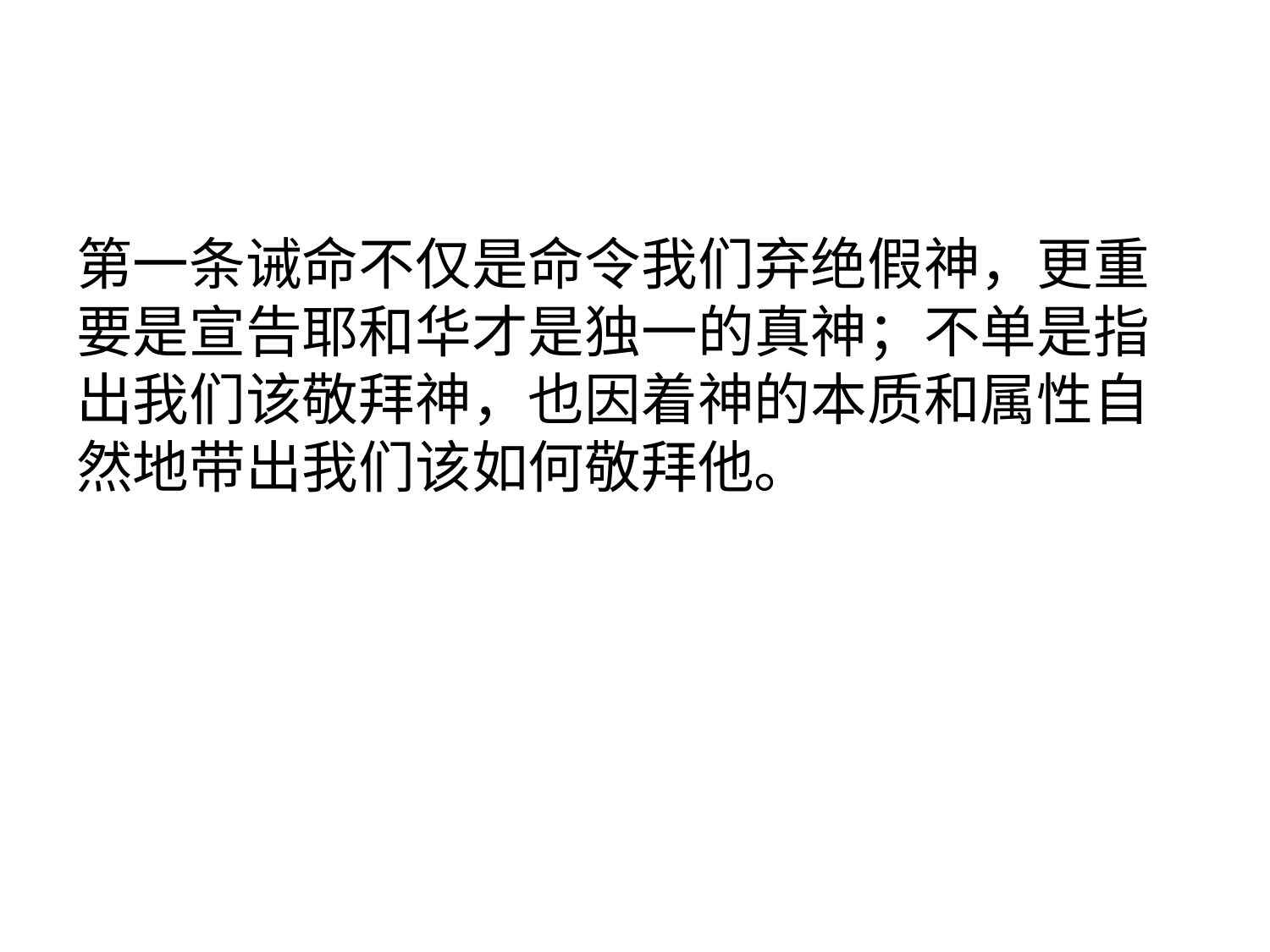

#
第一条诫命不仅是命令我们弃绝假神，更重要是宣告耶和华才是独一的真神；不单是指出我们该敬拜神，也因着神的本质和属性自然地带出我们该如何敬拜他。